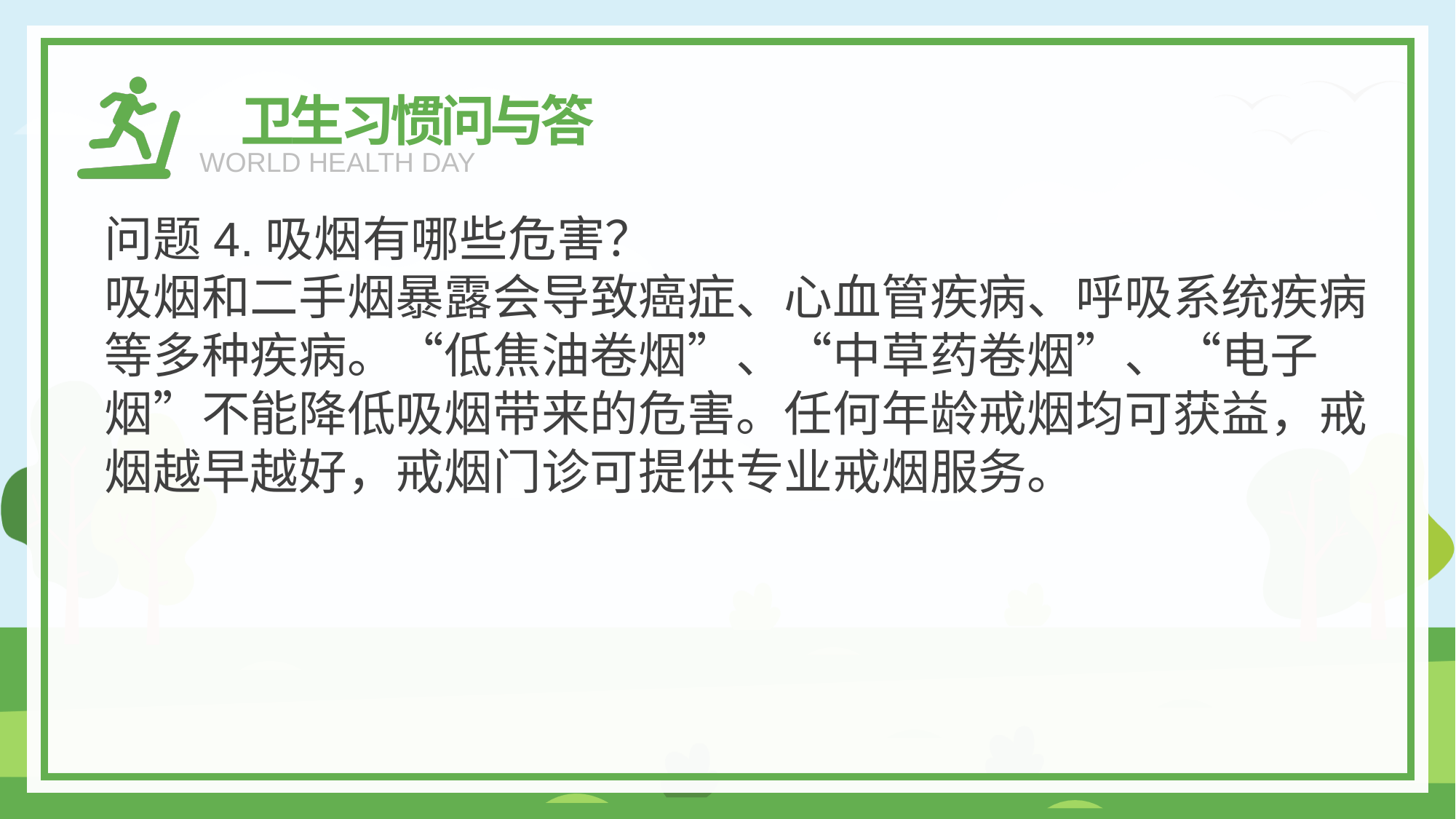

卫生习惯问与答

WORLD HEALTH DAY
问题4.吸烟有哪些危害？
吸烟和二手烟暴露会导致癌症、心血管疾病、呼吸系统疾病等多种疾病。“低焦油卷烟”、“中草药卷烟”、“电子烟”不能降低吸烟带来的危害。任何年龄戒烟均可获益，戒烟越早越好，戒烟门诊可提供专业戒烟服务。